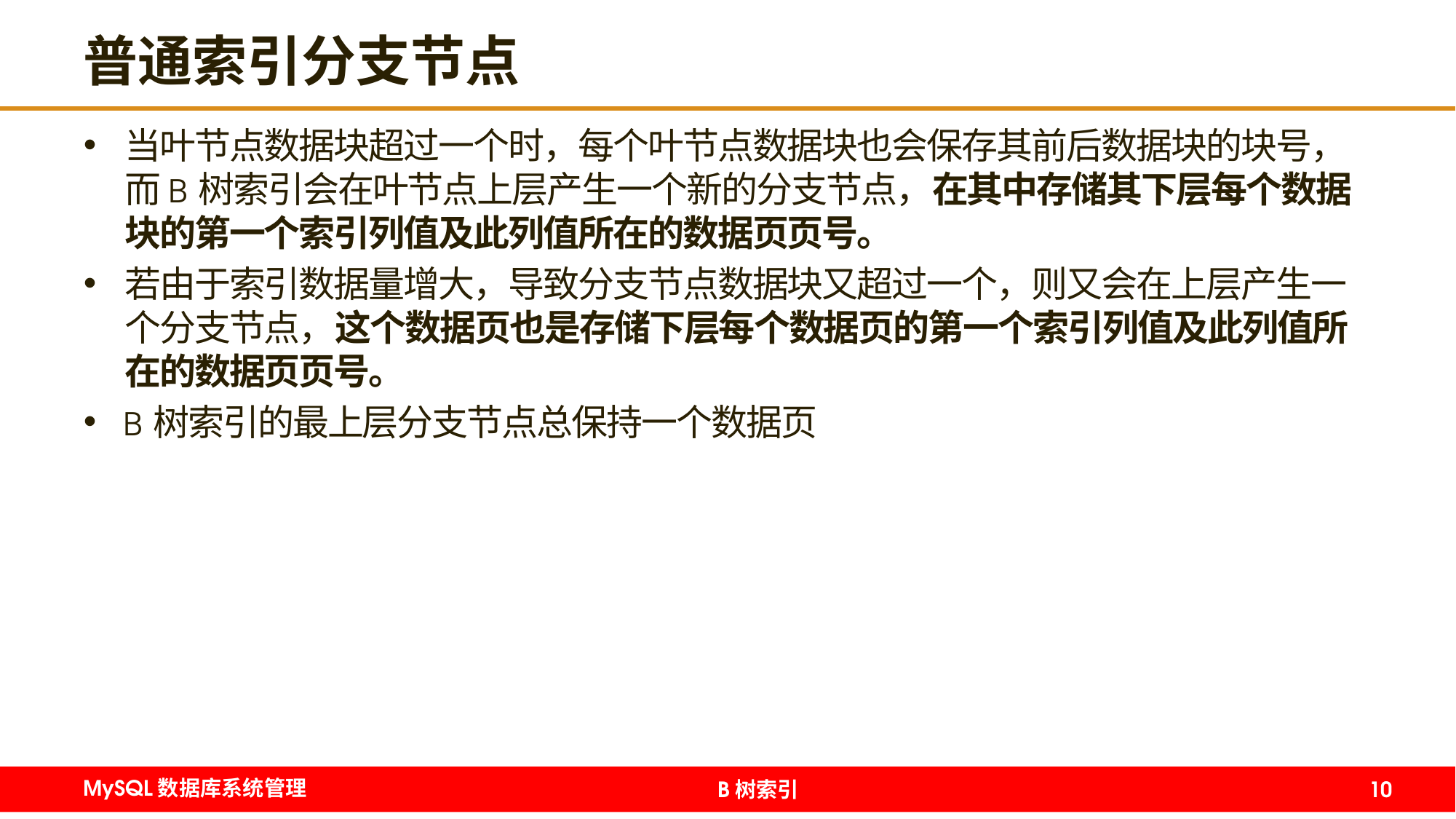

# 普通索引分支节点
当叶节点数据块超过一个时，每个叶节点数据块也会保存其前后数据块的块号，而B树索引会在叶节点上层产生一个新的分支节点，在其中存储其下层每个数据块的第一个索引列值及此列值所在的数据页页号。
若由于索引数据量增大，导致分支节点数据块又超过一个，则又会在上层产生一个分支节点，这个数据页也是存储下层每个数据页的第一个索引列值及此列值所在的数据页页号。
B树索引的最上层分支节点总保持一个数据页